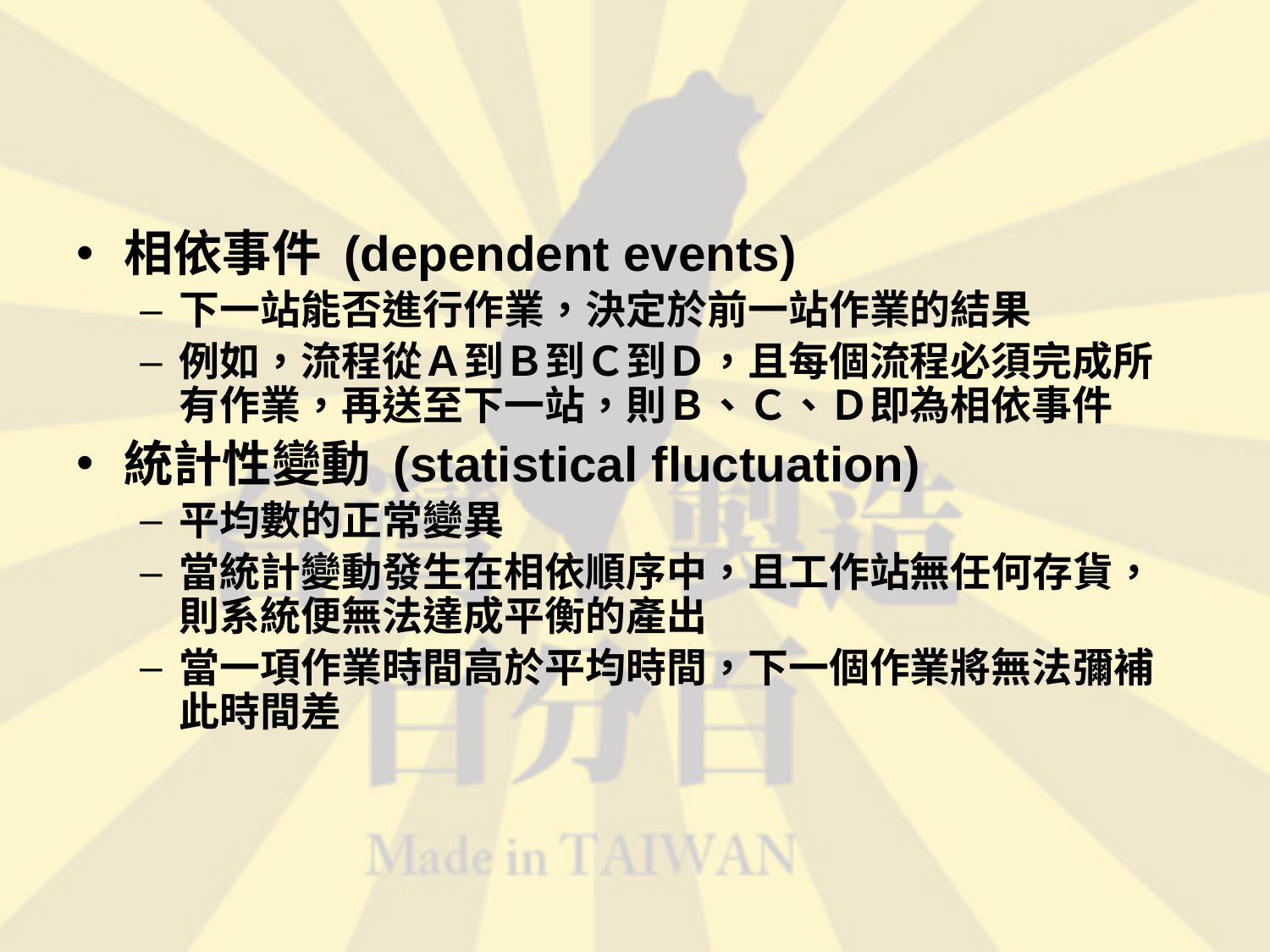

#
相依事件 (dependent events)
下一站能否進行作業，決定於前一站作業的結果
例如，流程從Ａ到Ｂ到Ｃ到Ｄ，且每個流程必須完成所有作業，再送至下一站，則Ｂ、Ｃ、Ｄ即為相依事件
統計性變動 (statistical fluctuation)
平均數的正常變異
當統計變動發生在相依順序中，且工作站無任何存貨，則系統便無法達成平衡的產出
當一項作業時間高於平均時間，下一個作業將無法彌補此時間差